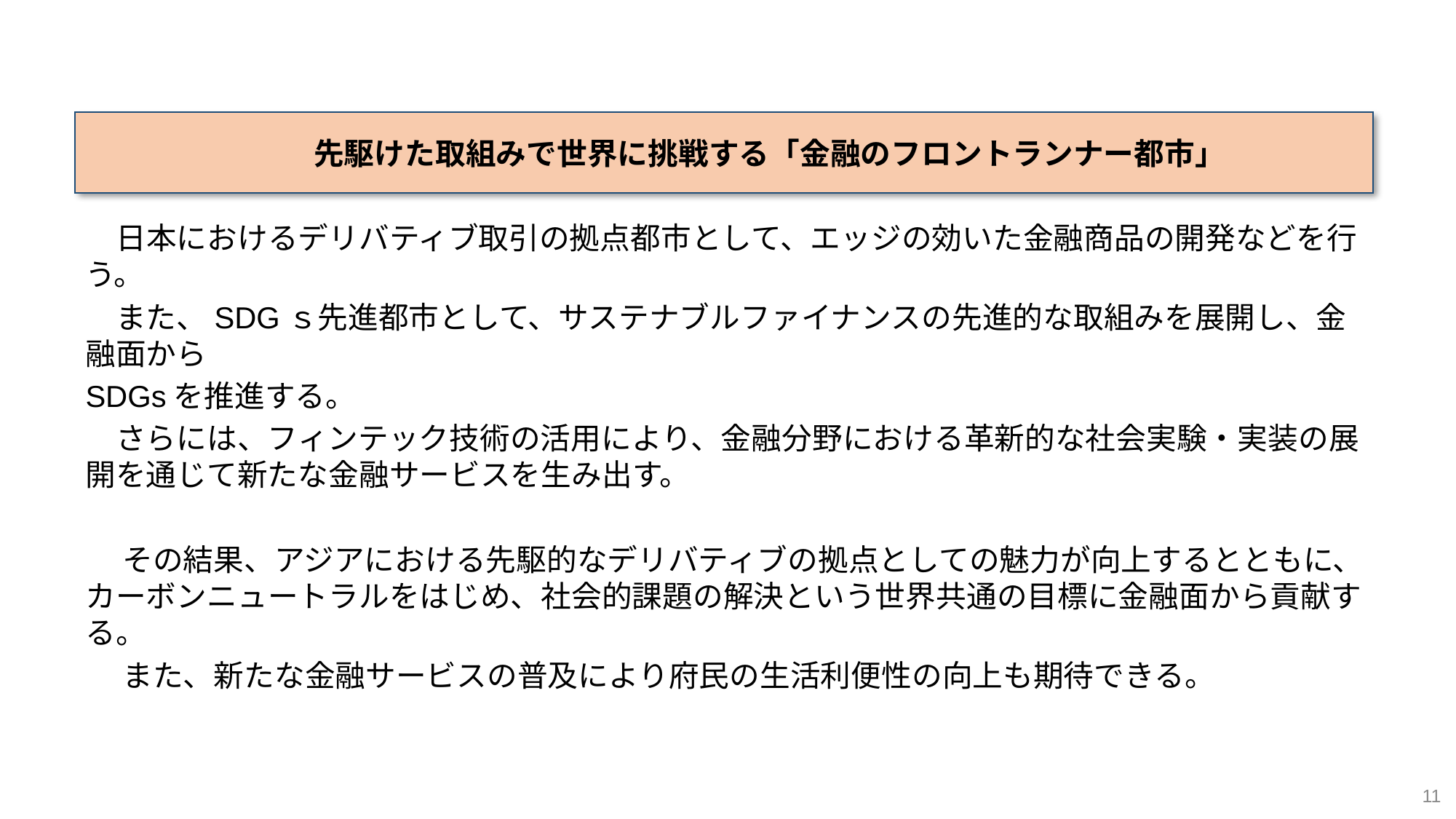

先駆けた取組みで世界に挑戦する「金融のフロントランナー都市」
　日本におけるデリバティブ取引の拠点都市として、エッジの効いた金融商品の開発などを行う。
　また、SDGｓ先進都市として、サステナブルファイナンスの先進的な取組みを展開し、金融面から
SDGsを推進する。
　さらには、フィンテック技術の活用により、金融分野における革新的な社会実験・実装の展開を通じて新たな金融サービスを生み出す。

　 その結果、アジアにおける先駆的なデリバティブの拠点としての魅力が向上するとともに、カーボンニュートラルをはじめ、社会的課題の解決という世界共通の目標に金融面から貢献する。
　 また、新たな金融サービスの普及により府民の生活利便性の向上も期待できる。

11